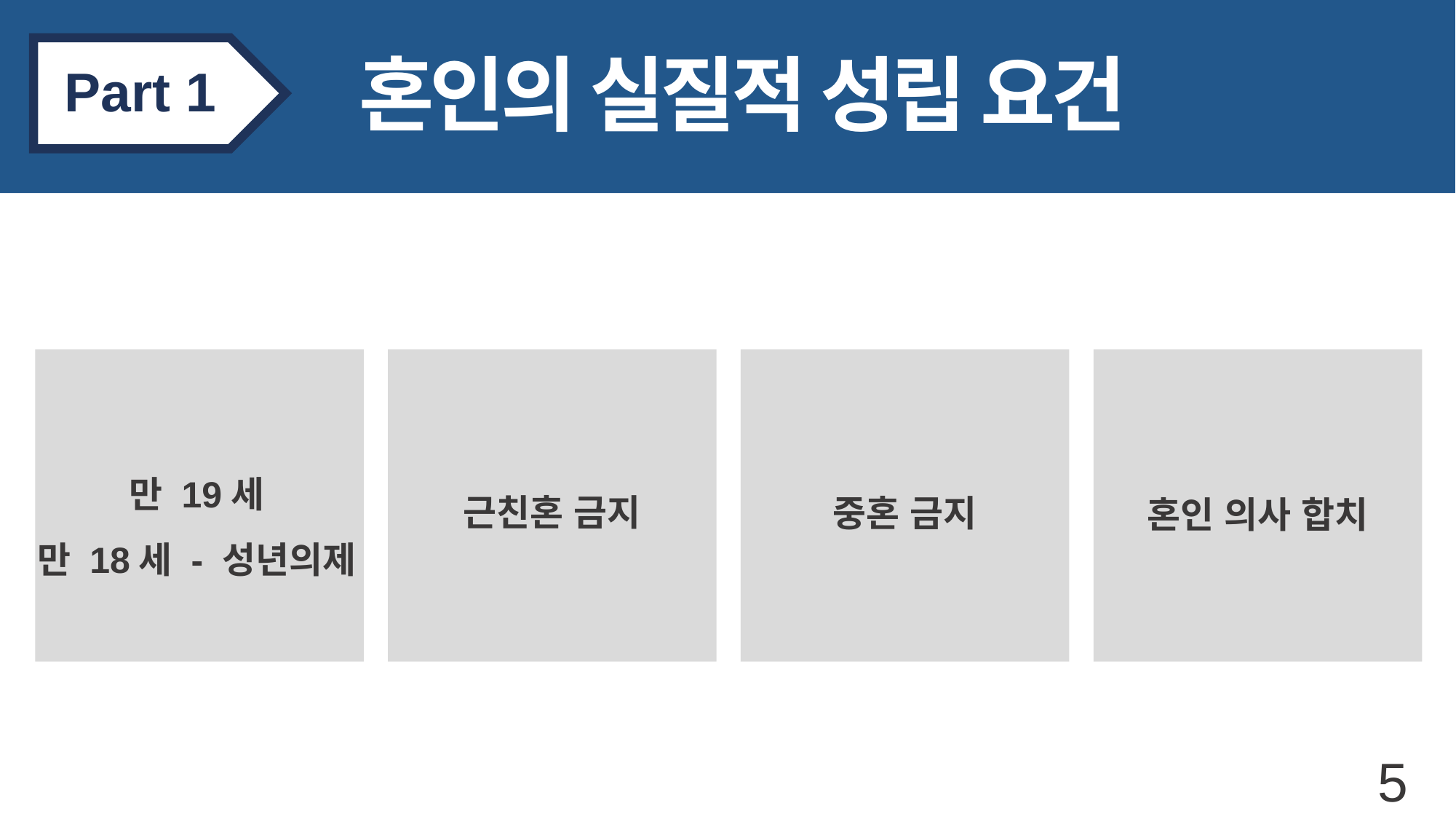

Part 1
혼인의 실질적 성립 요건

만 19세
만 18세 - 성년의제

근친혼 금지

중혼 금지

혼인 의사 합치
5